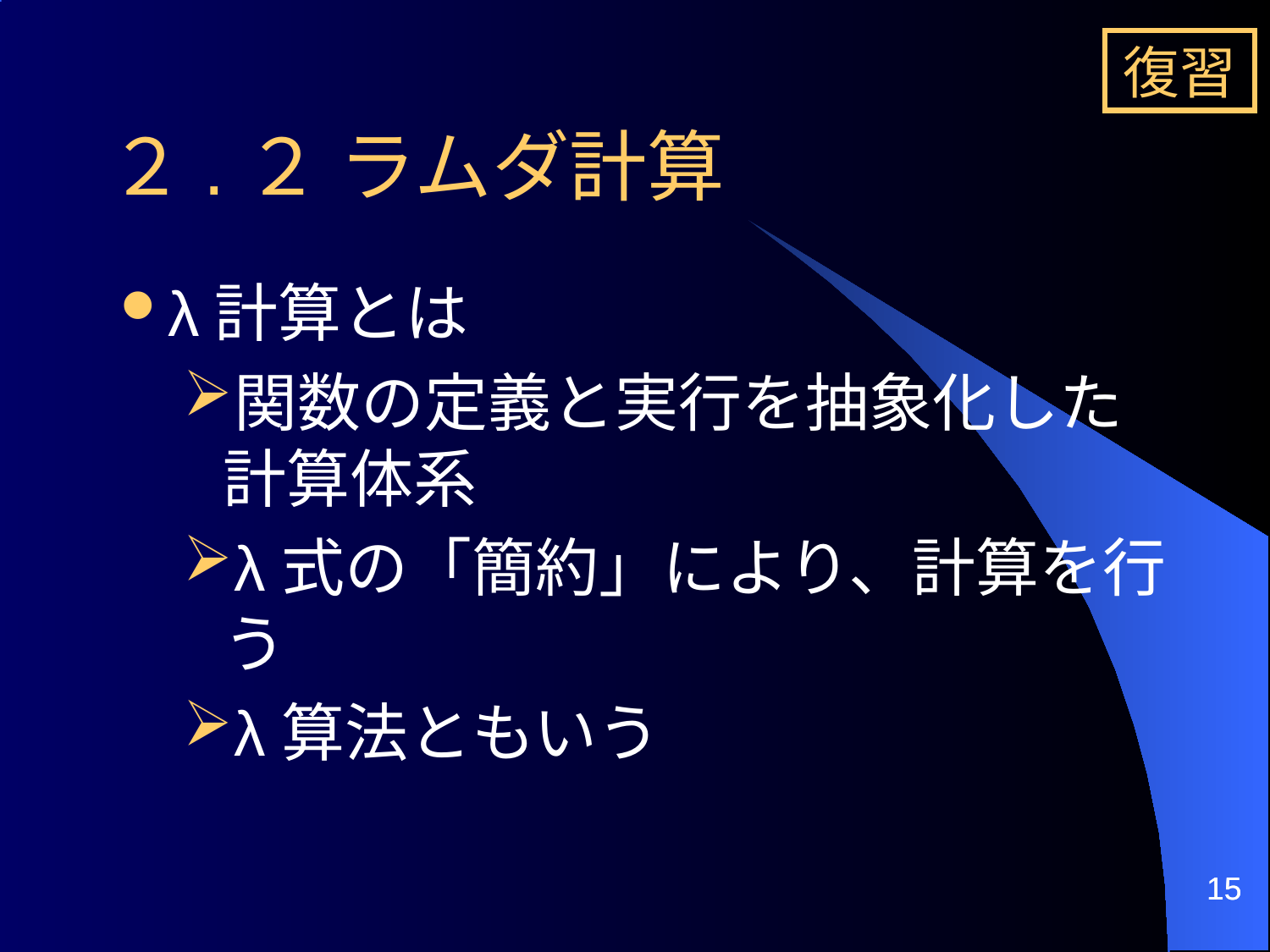

２.２ ラムダ計算
復習
λ計算とは
関数の定義と実行を抽象化した計算体系
λ式の「簡約」により、計算を行う
λ算法ともいう
15
15